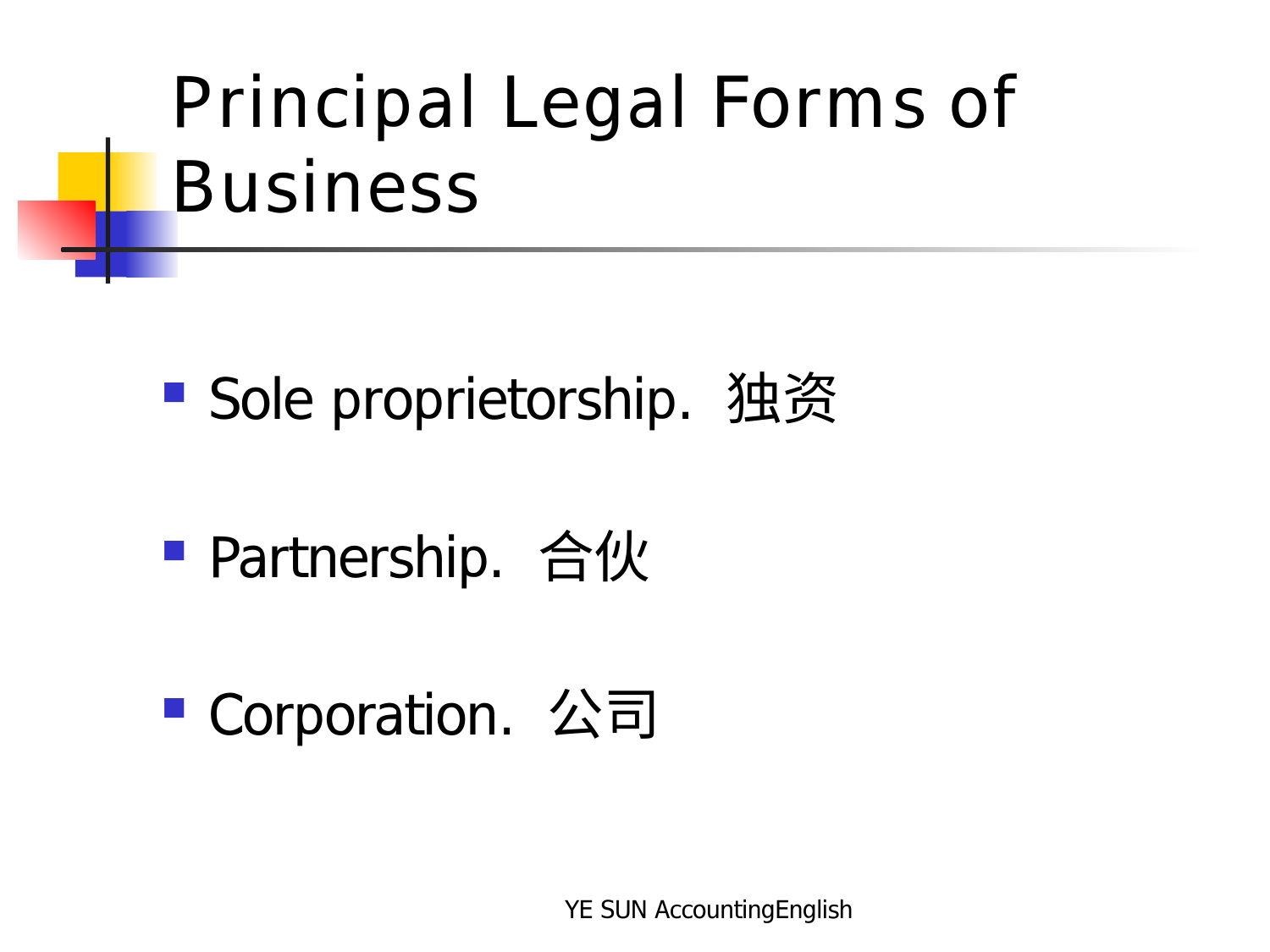

# Principal Legal Forms of Business

Sole proprietorship. 独资

Partnership. 合伙

Corporation. 公司
YE SUN AccountingEnglish
3